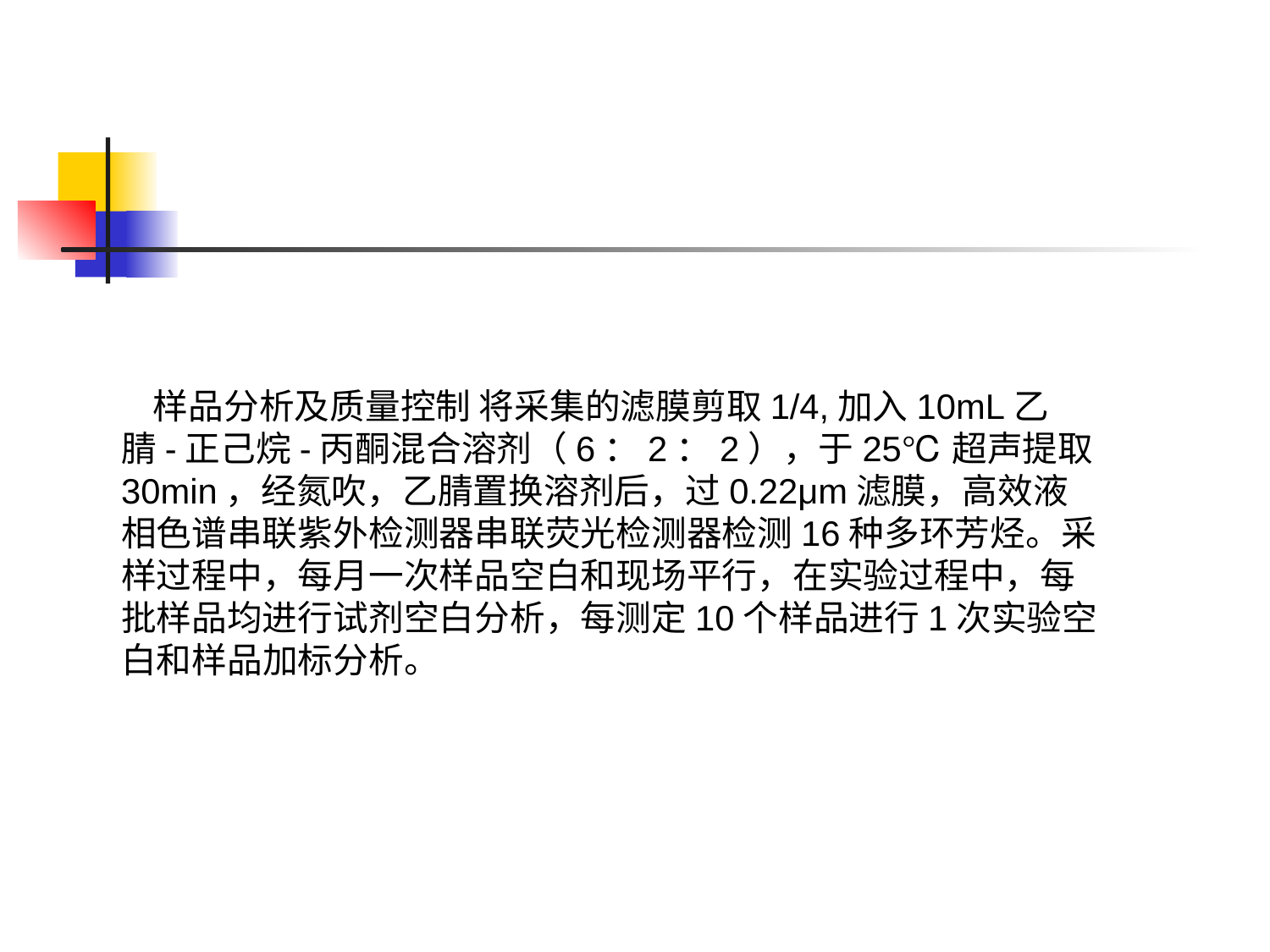

样品分析及质量控制 将采集的滤膜剪取1/4,加入10mL乙腈-正己烷-丙酮混合溶剂（6：2：2），于25℃超声提取30min，经氮吹，乙腈置换溶剂后，过0.22μm滤膜，高效液相色谱串联紫外检测器串联荧光检测器检测16种多环芳烃。采样过程中，每月一次样品空白和现场平行，在实验过程中，每批样品均进行试剂空白分析，每测定10个样品进行1次实验空白和样品加标分析。